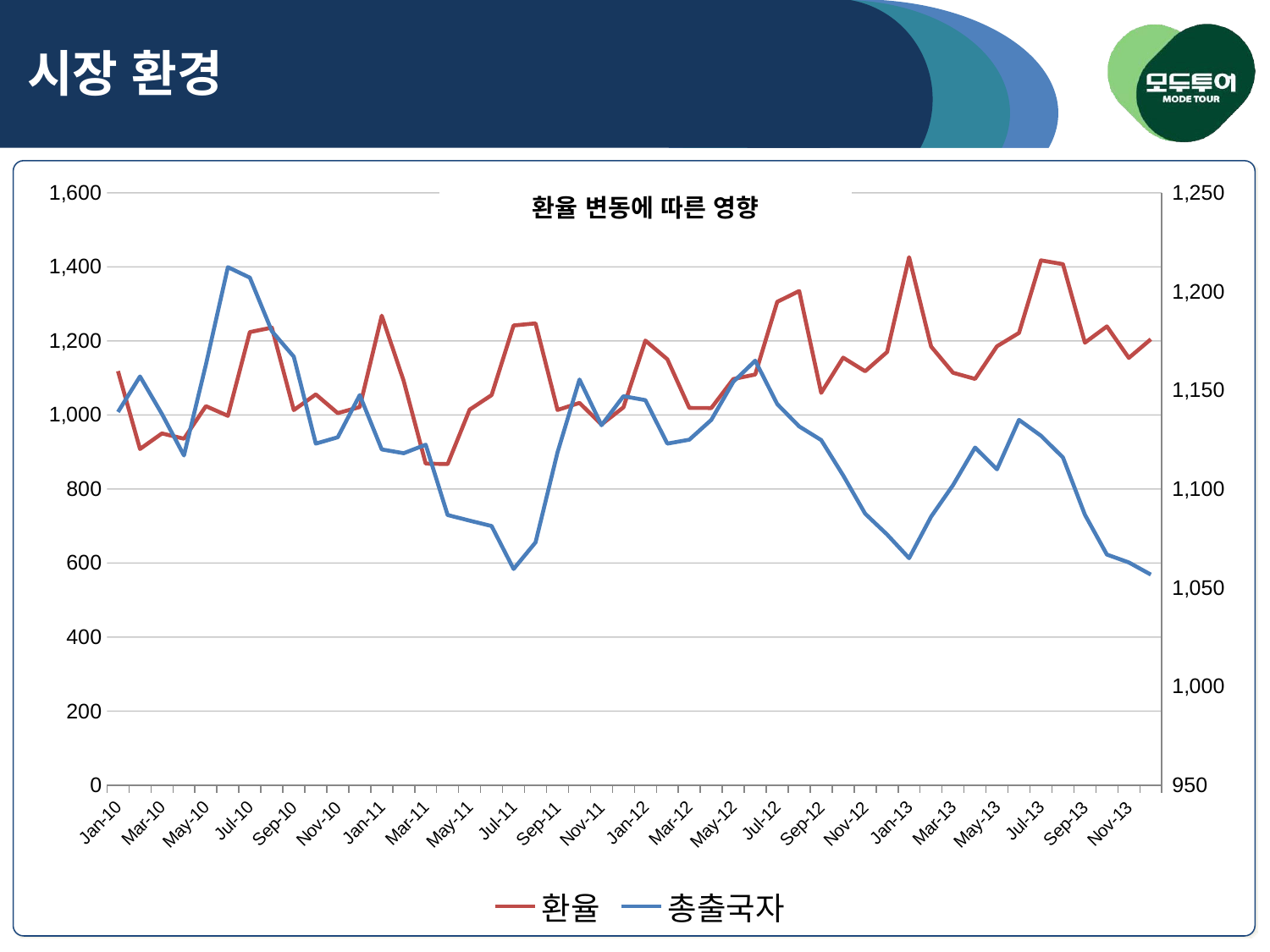

시장 환경

### Chart

| Category | 환율 | 총출국자 |
|---|---|---|
| 40179 | 1118261.0 | 1139.0 |
| 40210 | 908103.0 | 1157.0 |
| 40238 | 950185.0 | 1138.0 |
| 40269 | 935904.0 | 1117.0 |
| 40299 | 1023815.0 | 1163.0 |
| 40330 | 997597.0 | 1212.33 |
| 40360 | 1223723.0 | 1207.0 |
| 40391 | 1235742.0 | 1179.92 |
| 40422 | 1013123.0 | 1167.0 |
| 40452 | 1055581.0 | 1123.0 |
| 40483 | 1004902.0 | 1126.2 |
| 40513 | 1021428.0 | 1147.55 |
| 40544 | 1268007.0 | 1120.07 |
| 40575 | 1091628.0 | 1118.14 |
| 40603 | 868694.0 | 1122.45 |
| 40634 | 867487.0 | 1086.84 |
| 40664 | 1014409.0 | 1084.0 |
| 40695 | 1053658.0 | 1081.27 |
| 40725 | 1241629.0 | 1059.5 |
| 40756 | 1247222.0 | 1073.0 |
| 40787 | 1013507.0 | 1118.61 |
| 40817 | 1032589.0 | 1155.45 |
| 40848 | 974255.0 | 1132.31 |
| 40878 | 1020648.0 | 1147.0 |
| 40909 | 1200782.0 | 1145.0 |
| 40940 | 1150334.0 | 1123.0 |
| 40969 | 1018952.0 | 1125.0 |
| 41000 | 1018645.0 | 1135.0 |
| 41030 | 1096950.0 | 1154.27 |
| 41062 | 1109273.0 | 1165.0 |
| 41092 | 1305418.0 | 1143.0 |
| 41123 | 1334651.0 | 1131.69 |
| 41154 | 1059709.0 | 1124.78 |
| 41184 | 1154742.0 | 1106.93 |
| 41216 | 1118000.0 | 1087.52 |
| 41247 | 1169970.0 | 1076.97 |
| 41275 | 1425900.0 | 1065.0 |
| 41306 | 1184807.0 | 1086.0 |
| 41334 | 1113946.0 | 1102.0 |
| 41365 | 1097420.0 | 1121.0 |
| 41395 | 1185405.0 | 1110.0 |
| 41426 | 1221491.0 | 1135.0 |
| 41456 | 1417422.0 | 1127.0 |
| 41487 | 1407186.0 | 1116.0 |
| 41518 | 1195238.0 | 1087.0 |
| 41548 | 1239143.0 | 1066.8 |
| 41579 | 1154064.0 | 1062.82 |
| 41609 | 1204463.0 | 1056.67 |
환율 변동에 따른 영향